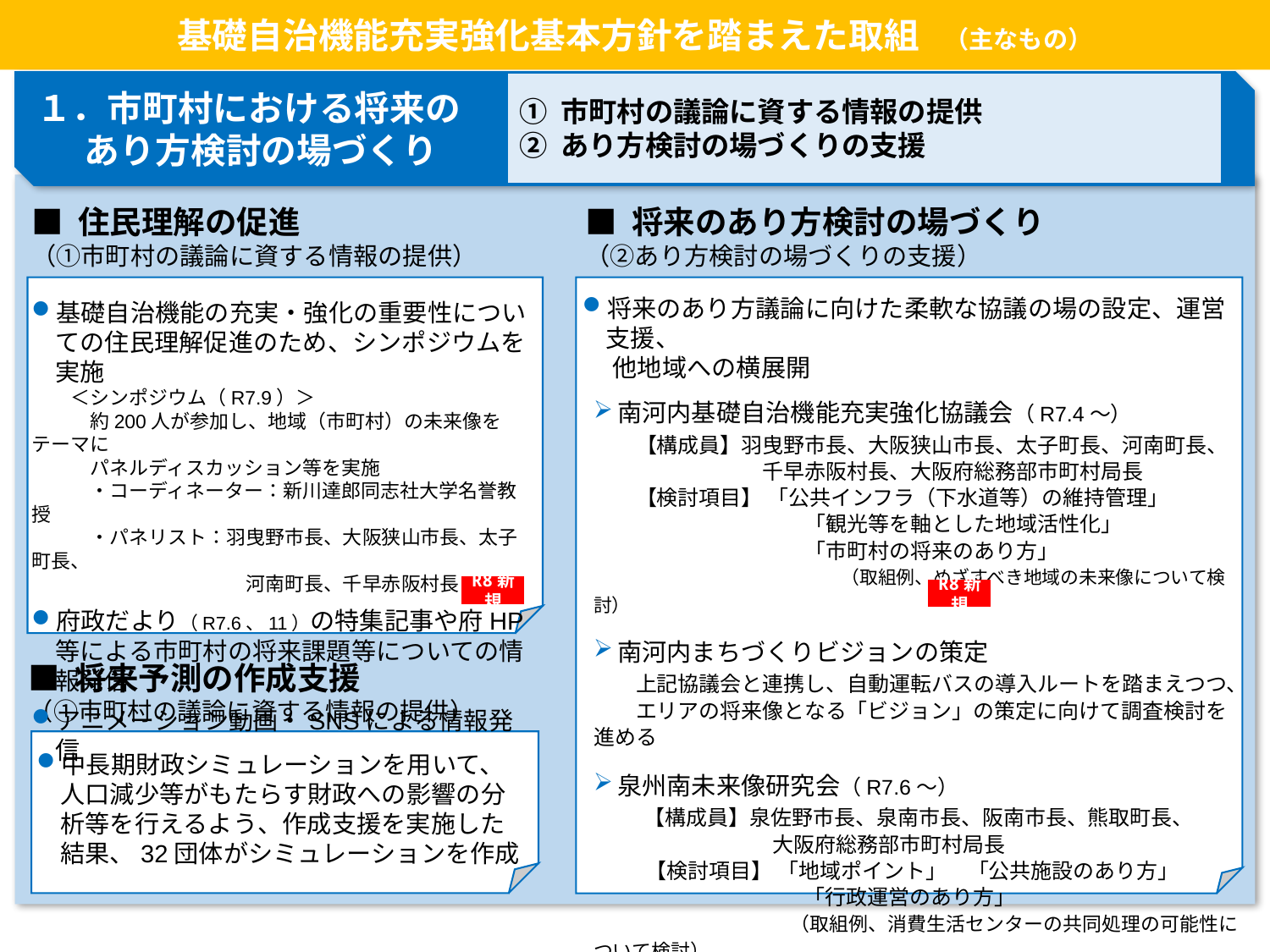

基礎自治機能充実強化基本方針を踏まえた取組　（主なもの）
１．市町村における将来の
      あり方検討の場づくり
① 市町村の議論に資する情報の提供
② あり方検討の場づくりの支援

■ 住民理解の促進
（①市町村の議論に資する情報の提供）
■ 将来のあり方検討の場づくり
（②あり方検討の場づくりの支援）

将来のあり方議論に向けた柔軟な協議の場の設定、運営支援、
　 他地域への横展開
南河内基礎自治機能充実強化協議会（R7.4～）
　　【構成員】羽曳野市長、大阪狭山市長、太子町長、河南町長、
　　　　　　　　千早赤阪村長、大阪府総務部市町村局長
　　【検討項目】 「公共インフラ（下水道等）の維持管理」
　　　　　　　　　　「観光等を軸とした地域活性化」
　　　　　　　　　　「市町村の将来のあり方」
　　　　　　　　　　（取組例、めざすべき地域の未来像について検討）
南河内まちづくりビジョンの策定
　　上記協議会と連携し、自動運転バスの導入ルートを踏まえつつ、
　　エリアの将来像となる「ビジョン」の策定に向けて調査検討を進める
泉州南未来像研究会（R7.6～）
　　【構成員】泉佐野市長、泉南市長、阪南市長、熊取町長、
　　　　　　　　　大阪府総務部市町村局長
　　　【検討項目】 「地域ポイント」　「公共施設のあり方」
　　　　　　　　　　「行政運営のあり方」
　　　　　　　　（取組例、消費生活センターの共同処理の可能性について検討）
基礎自治機能の充実・強化の重要性についての住民理解促進のため、シンポジウムを実施
　　＜シンポジウム（R7.9）＞
　　　約200人が参加し、地域（市町村）の未来像をテーマに
　　　パネルディスカッション等を実施
　　　・コーディネーター：新川達郎同志社大学名誉教授
　　　・パネリスト：羽曳野市長、大阪狭山市長、太子町長、
　　　　　　　　　　　河南町長、千早赤阪村長
府政だより（R7.6、11）の特集記事や府HP等による市町村の将来課題等についての情報発信
アニメーション動画・SNSによる情報発信
R8新規
R8新規
■ 将来予測の作成支援
（①市町村の議論に資する情報の提供）

中長期財政シミュレーションを用いて、人口減少等がもたらす財政への影響の分析等を行えるよう、作成支援を実施した結果、32団体がシミュレーションを作成